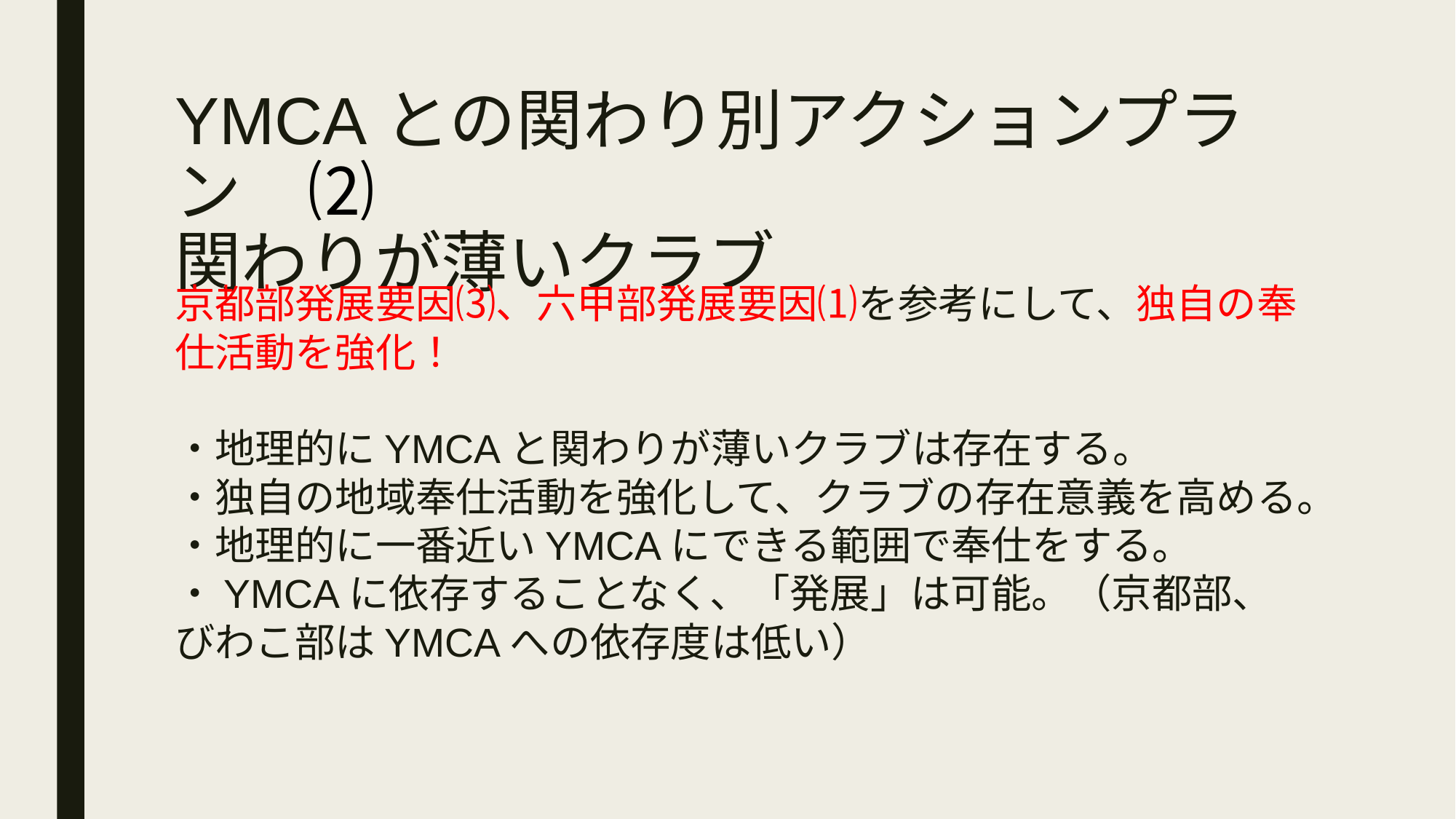

# YMCAとの関わり別アクションプラン　⑵ 関わりが薄いクラブ
京都部発展要因⑶、六甲部発展要因⑴を参考にして、独自の奉仕活動を強化！

・地理的にYMCAと関わりが薄いクラブは存在する。
・独自の地域奉仕活動を強化して、クラブの存在意義を高める。
・地理的に一番近いYMCAにできる範囲で奉仕をする。
・YMCAに依存することなく、「発展」は可能。（京都部、びわこ部はYMCAへの依存度は低い）